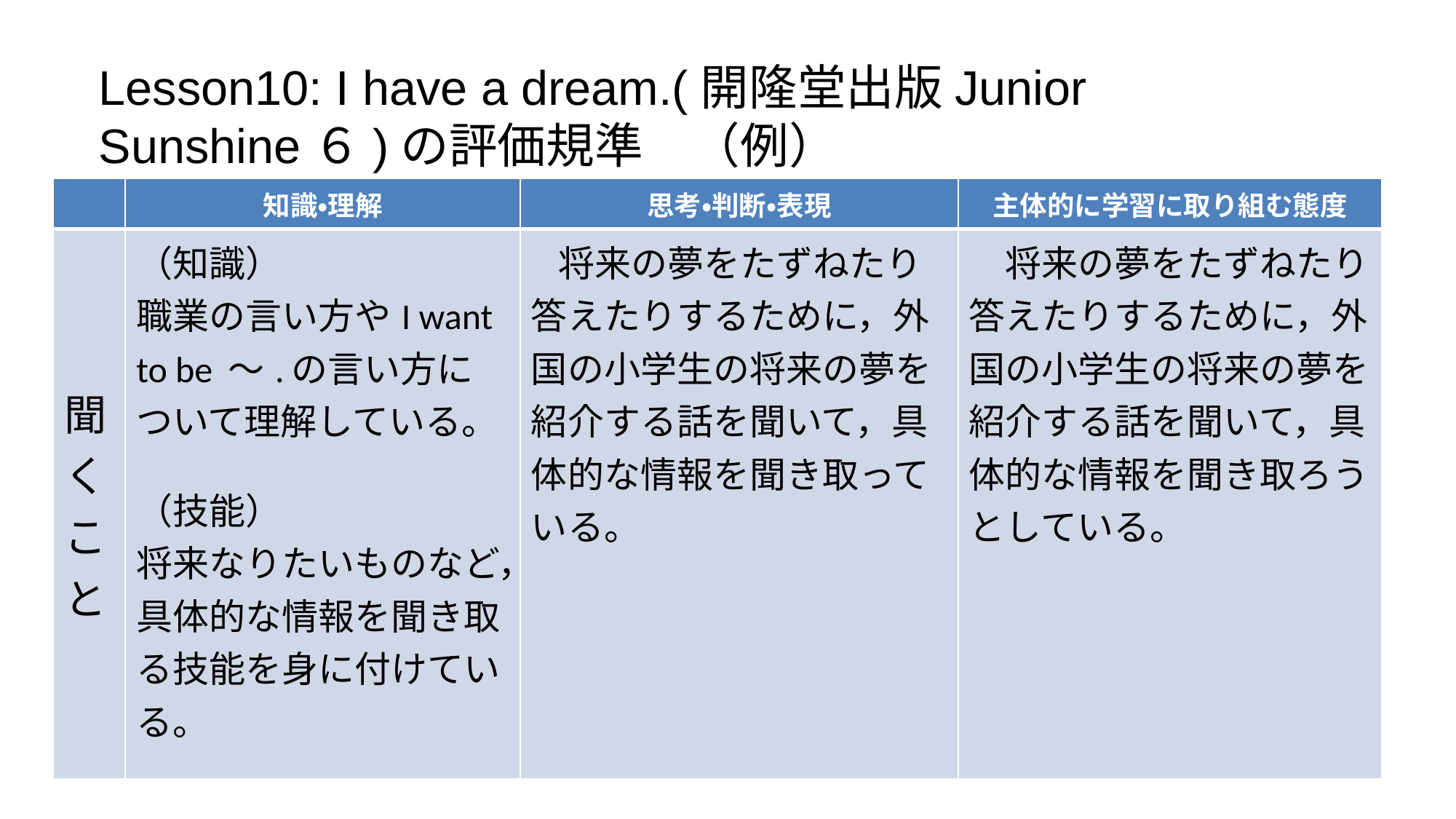

Lesson10: I have a dream.(開隆堂出版Junior Sunshine６)の評価規準　（例）
|  | 知識・理解 | 思考・判断・表現 | 主体的に学習に取り組む態度 |
| --- | --- | --- | --- |
| 聞くこと | （知識） 職業の言い方やI want to be ～.の言い方について理解している。 （技能） 将来なりたいものなど，具体的な情報を聞き取る技能を身に付けている。 | 将来の夢をたずねたり答えたりするために，外国の小学生の将来の夢を紹介する話を聞いて，具体的な情報を聞き取っている。 | 将来の夢をたずねたり答えたりするために，外国の小学生の将来の夢を紹介する話を聞いて，具体的な情報を聞き取ろうとしている。 |